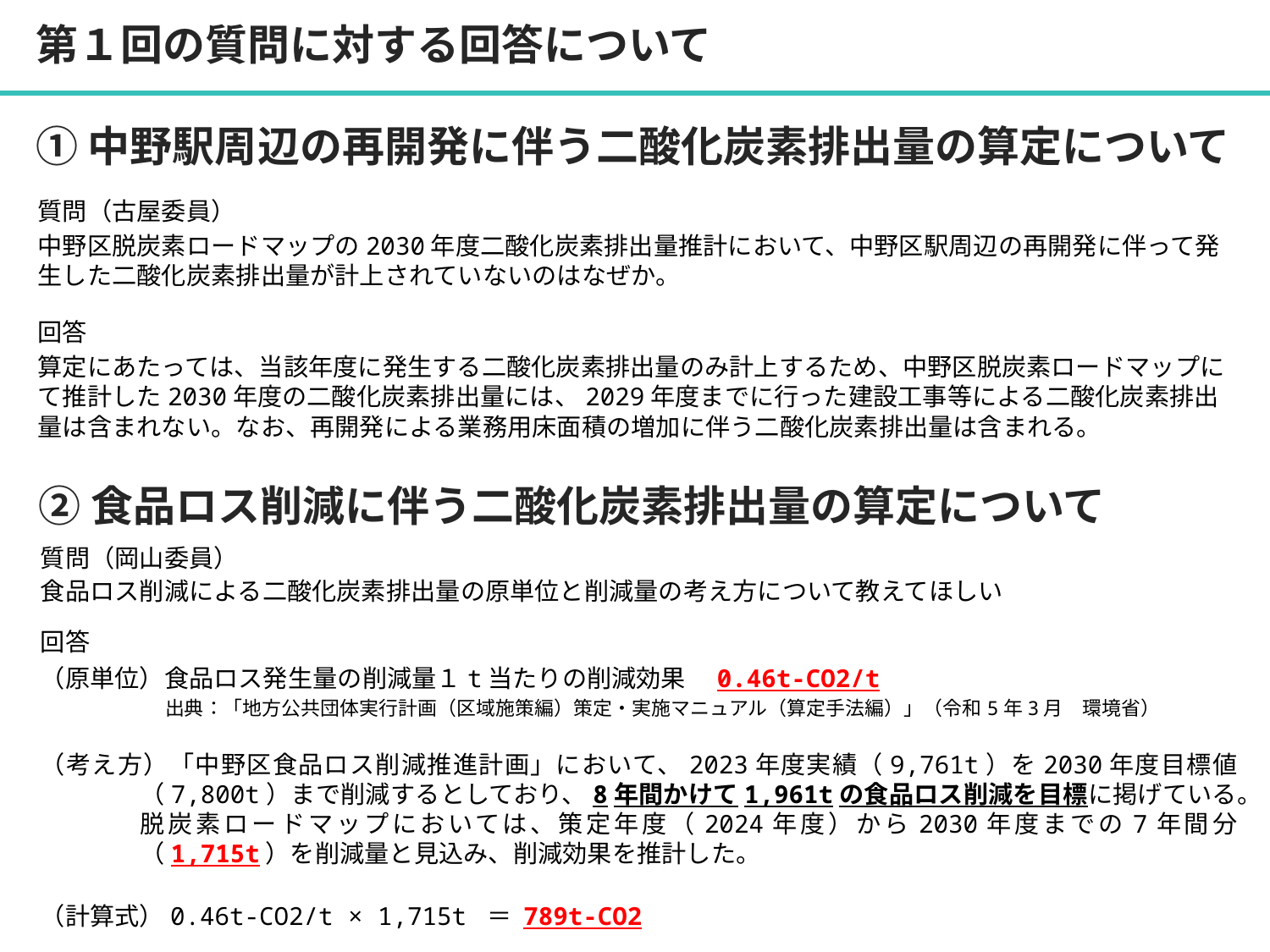

# 第１回の質問に対する回答について
①中野駅周辺の再開発に伴う二酸化炭素排出量の算定について
質問（古屋委員）
中野区脱炭素ロードマップの2030年度二酸化炭素排出量推計において、中野区駅周辺の再開発に伴って発生した二酸化炭素排出量が計上されていないのはなぜか。
回答
算定にあたっては、当該年度に発生する二酸化炭素排出量のみ計上するため、中野区脱炭素ロードマップにて推計した2030年度の二酸化炭素排出量には、2029年度までに行った建設工事等による二酸化炭素排出量は含まれない。なお、再開発による業務用床面積の増加に伴う二酸化炭素排出量は含まれる。
②食品ロス削減に伴う二酸化炭素排出量の算定について
質問（岡山委員）
食品ロス削減による二酸化炭素排出量の原単位と削減量の考え方について教えてほしい
回答
（原単位）食品ロス発生量の削減量１t当たりの削減効果　0.46t-CO2/t
出典：「地方公共団体実行計画（区域施策編）策定・実施マニュアル（算定手法編）」（令和5年3月　環境省）

（考え方）「中野区食品ロス削減推進計画」において、2023年度実績（9,761t）を2030年度目標値（7,800t）まで削減するとしており、8年間かけて1,961tの食品ロス削減を目標に掲げている。脱炭素ロードマップにおいては、策定年度（2024年度）から2030年度までの7年間分（1,715t）を削減量と見込み、削減効果を推計した。

（計算式）0.46t-CO2/t × 1,715t ＝ 789t-CO2